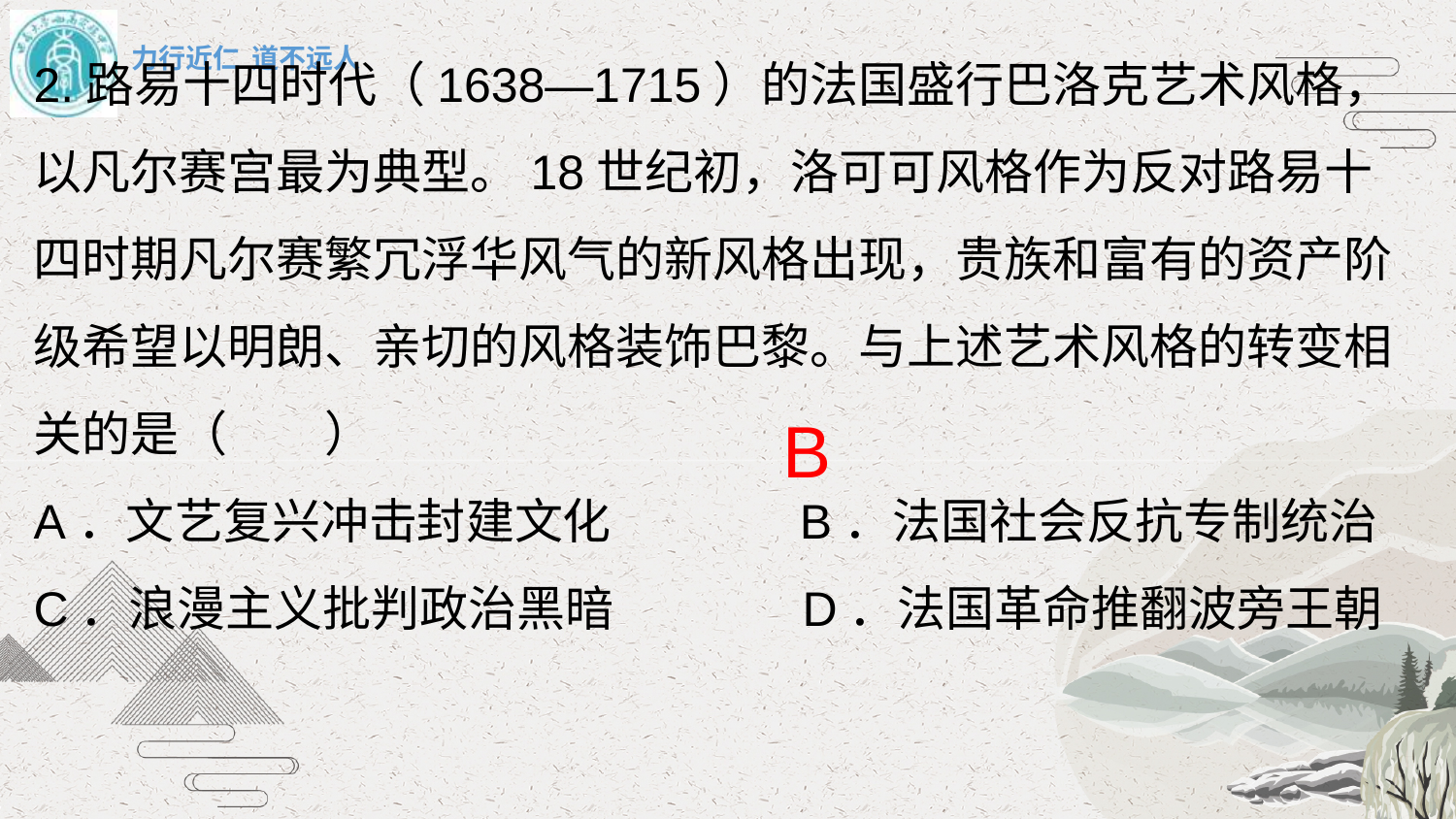

2.路易十四时代（1638—1715）的法国盛行巴洛克艺术风格，以凡尔赛宫最为典型。18世纪初，洛可可风格作为反对路易十四时期凡尔赛繁冗浮华风气的新风格出现，贵族和富有的资产阶级希望以明朗、亲切的风格装饰巴黎。与上述艺术风格的转变相关的是（　　）
A．文艺复兴冲击封建文化             B．法国社会反抗专制统治
C．浪漫主义批判政治黑暗             D．法国革命推翻波旁王朝
B